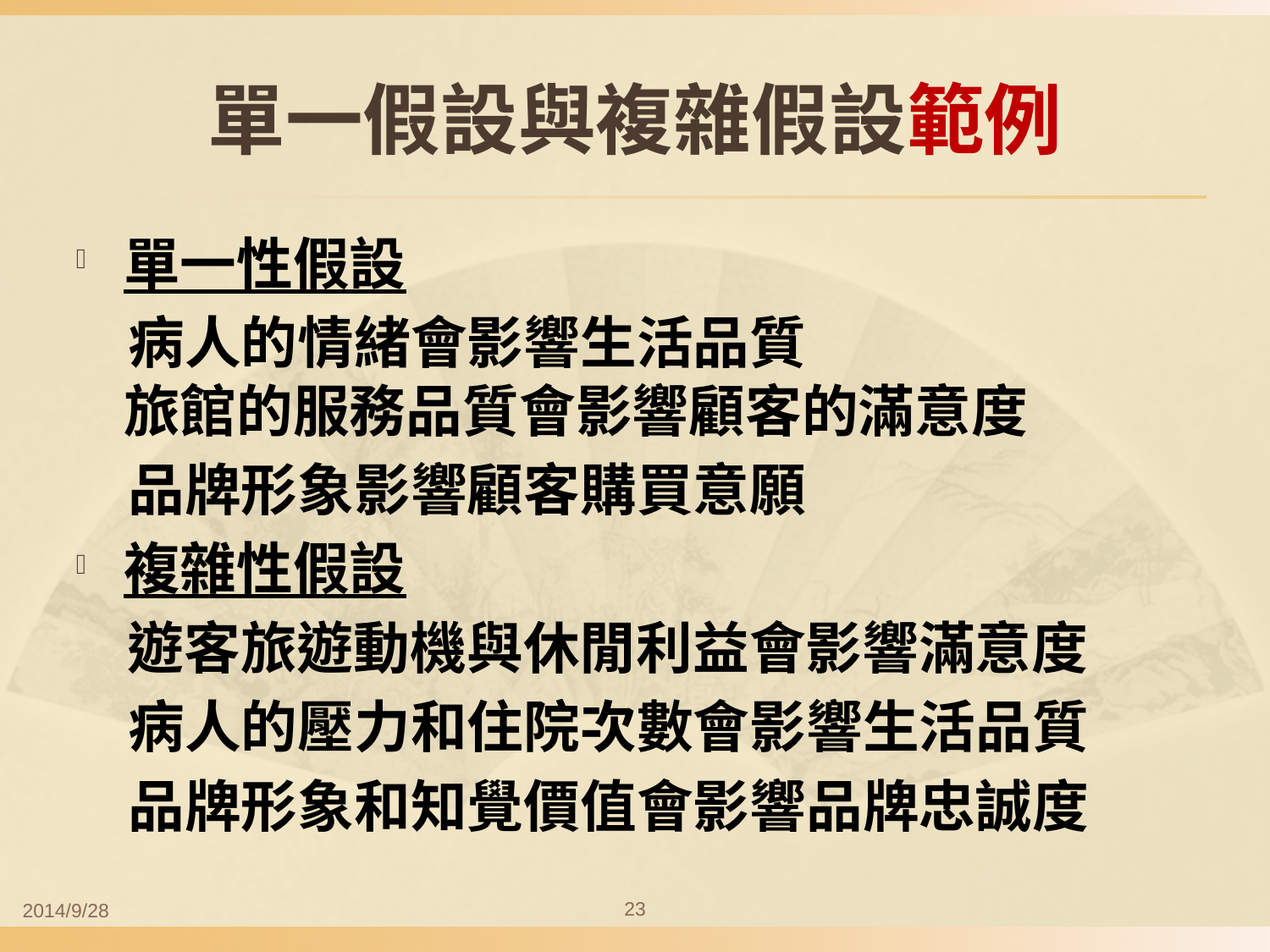

# 單一假設與複雜假設範例
單一性假設
   病人的情緒會影響生活品質
旅館的服務品質會影響顧客的滿意度
   品牌形象影響顧客購買意願
複雜性假設
   遊客旅遊動機與休閒利益會影響滿意度
   病人的壓力和住院次數會影響生活品質
   品牌形象和知覺價值會影響品牌忠誠度
2014/9/28
23